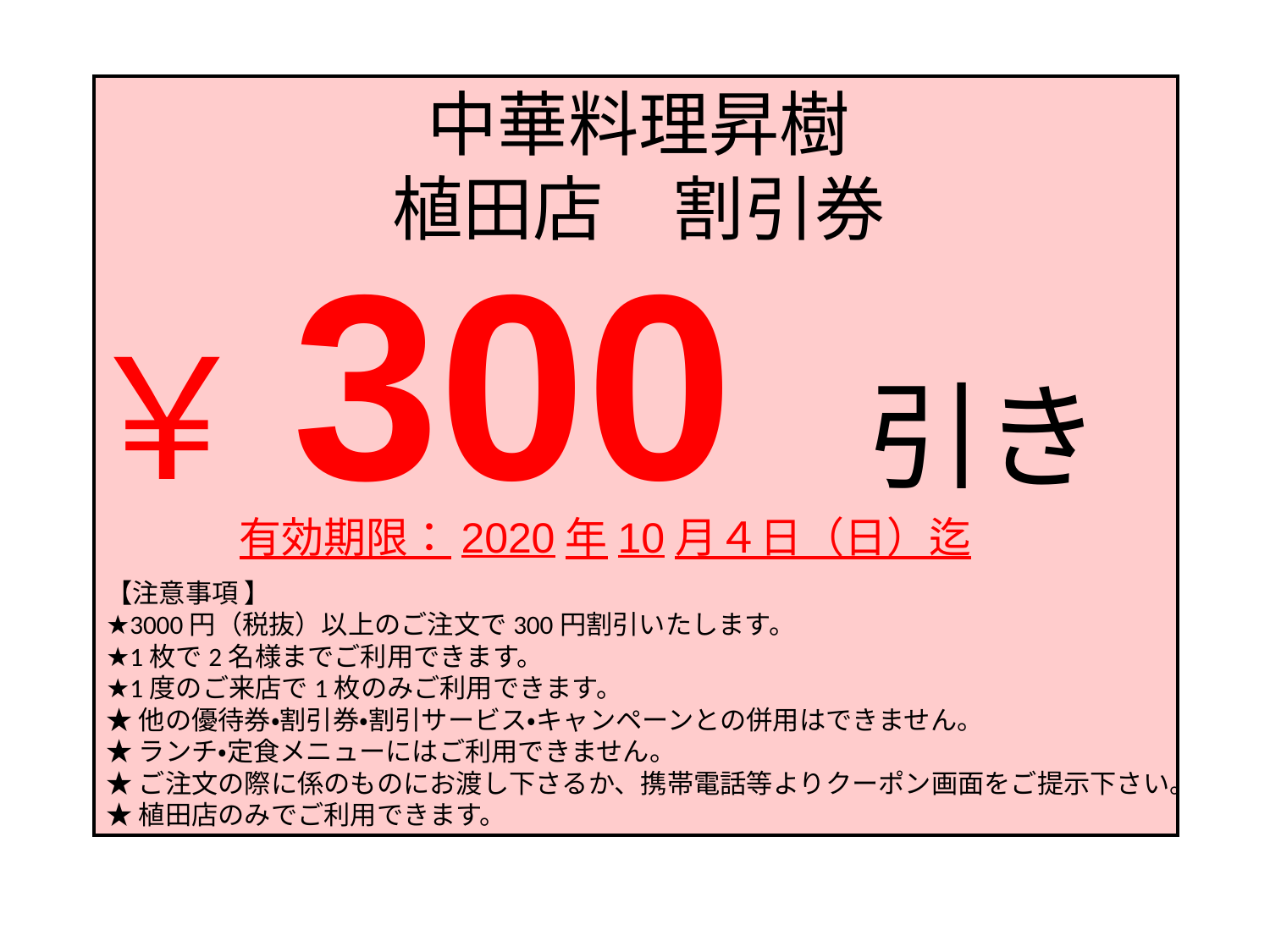

中華料理昇樹
植田店　割引券

￥300　引き
有効期限：2020年10月４日（日）迄
【注意事項 】
★3000円（税抜）以上のご注文で300円割引いたします。
★1枚で2名様までご利用できます。
★1度のご来店で1枚のみご利用できます。
★他の優待券・割引券・割引サービス・キャンペーンとの併用はできません。
★ランチ・定食メニューにはご利用できません。
★ご注文の際に係のものにお渡し下さるか、携帯電話等よりクーポン画面をご提示下さい。
★植田店のみでご利用できます。